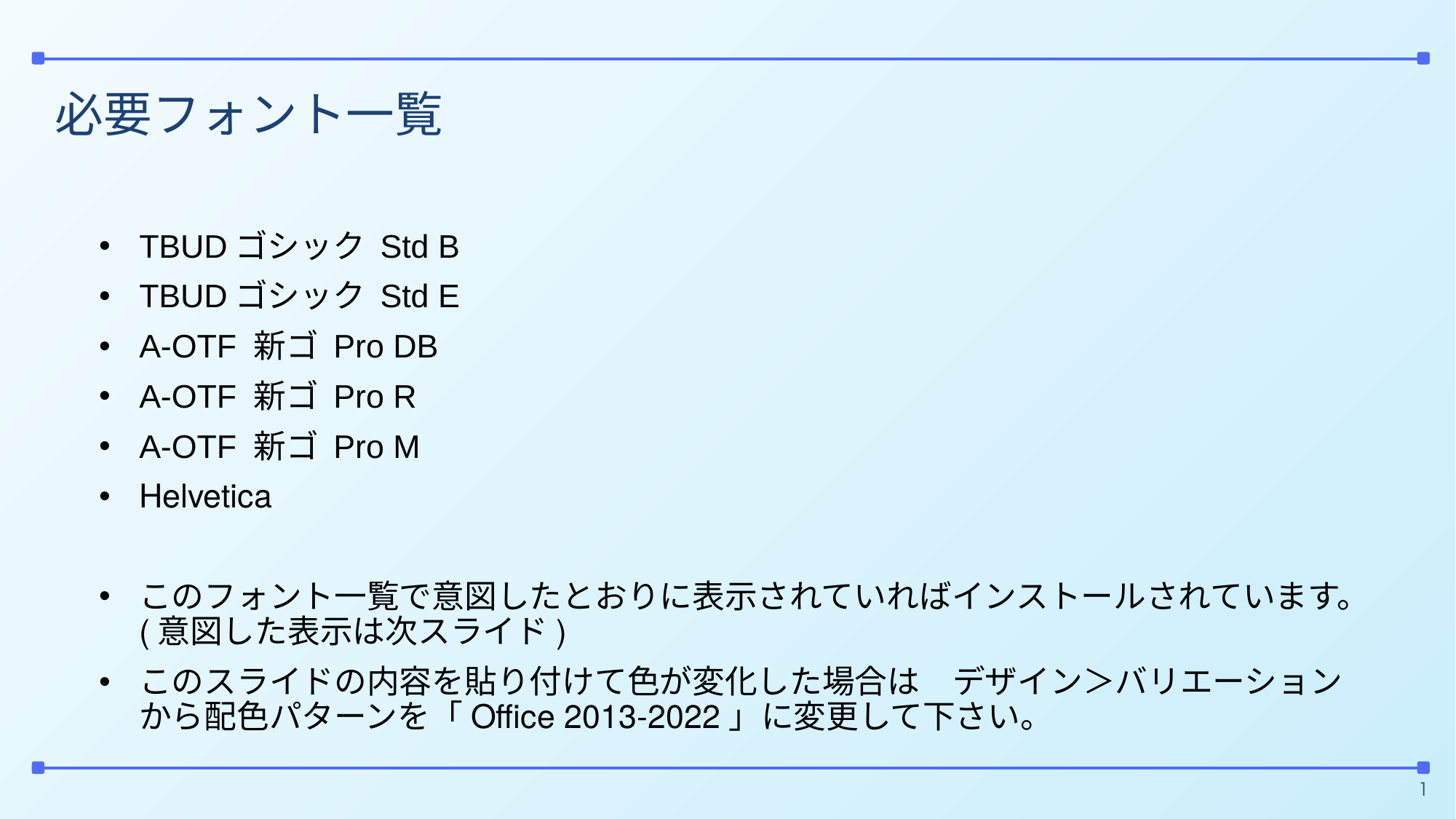

# 必要フォント一覧
TBUDゴシック Std B
TBUDゴシック Std E
A-OTF 新ゴ Pro DB
A-OTF 新ゴ Pro R
A-OTF 新ゴ Pro M
Helvetica

このフォント一覧で意図したとおりに表示されていればインストールされています。(意図した表示は次スライド)
このスライドの内容を貼り付けて色が変化した場合は　デザイン＞バリエーションから配色パターンを「Office 2013-2022」に変更して下さい。
1